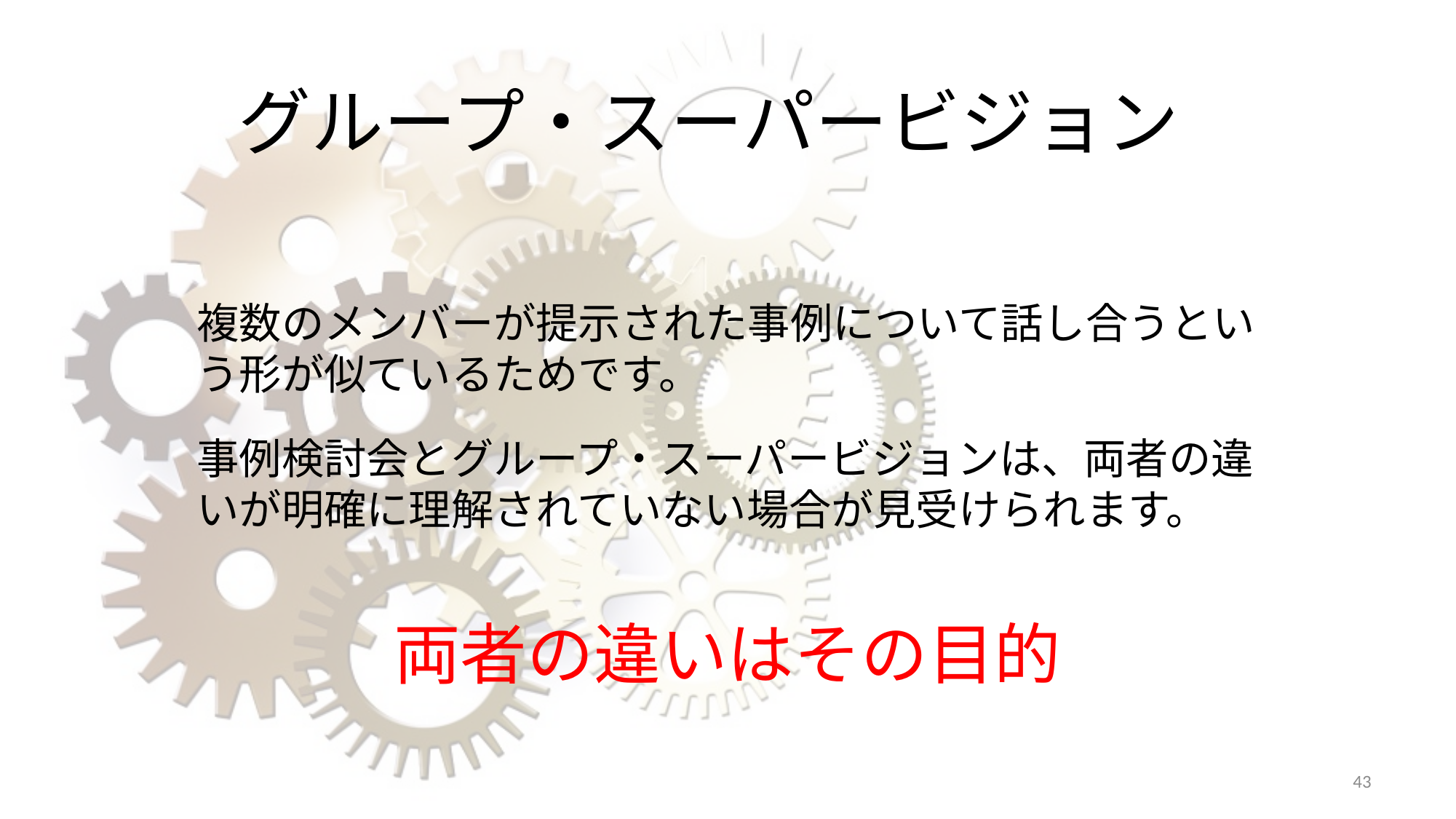

グループ・スーパービジョン
複数のメンバーが提示された事例について話し合うという形が似ているためです。
事例検討会とグループ・スーパービジョンは、両者の違いが明確に理解されていない場合が見受けられます。
両者の違いはその目的
43